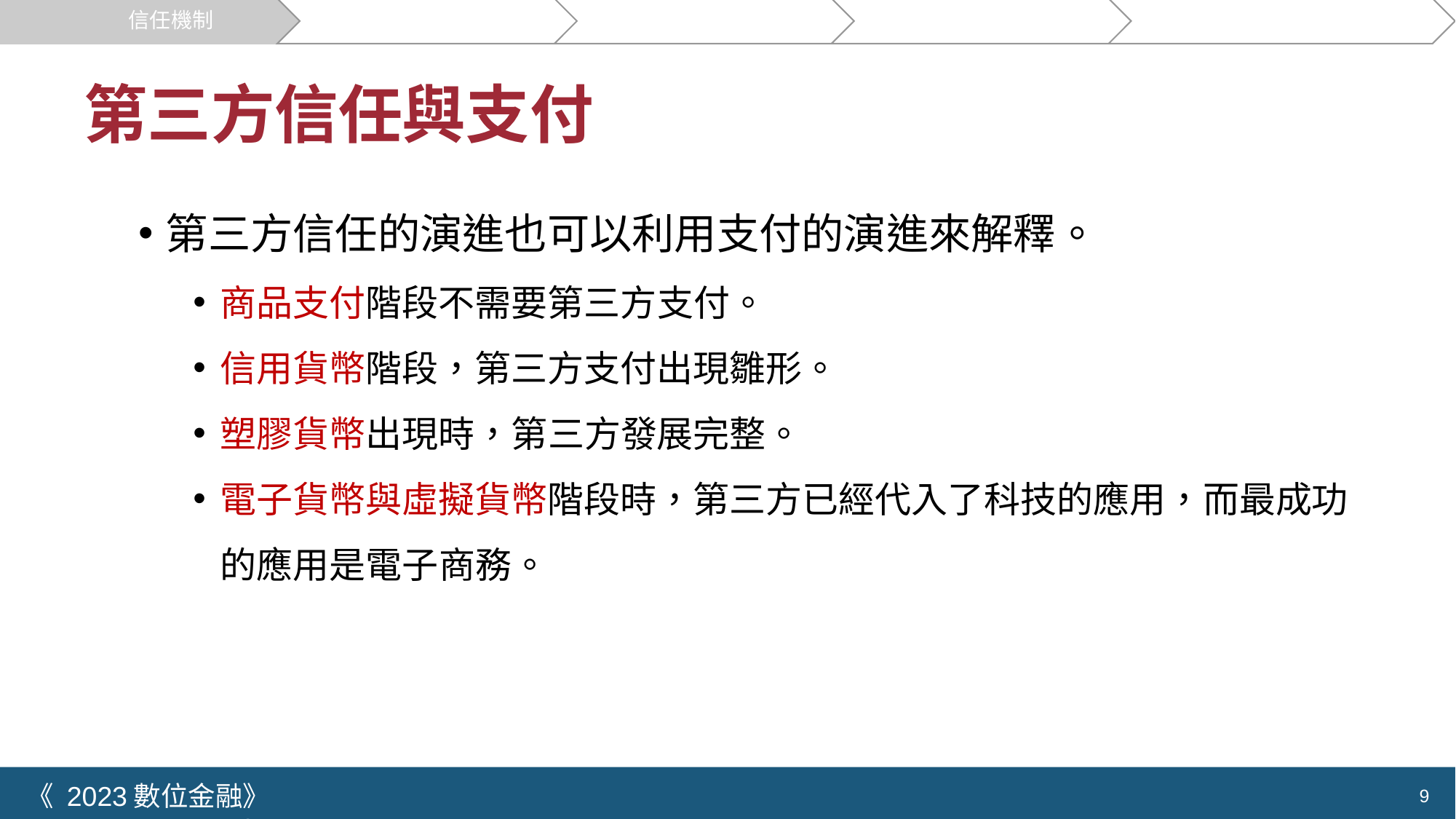

信任機制

第三方支付的運作

創新模式

市場與案例

機會與挑戰
# 第三方信任與支付

第三方信任的演進也可以利用支付的演進來解釋。
商品支付階段不需要第三方支付。
信用貨幣階段，第三方支付出現雛形。
塑膠貨幣出現時，第三方發展完整。
電子貨幣與虛擬貨幣階段時，第三方已經代入了科技的應用，而最成功的應用是電子商務。

《 2023數位金融》                                                                                                                                             	NCTU.IIM.IEBI Lab
9